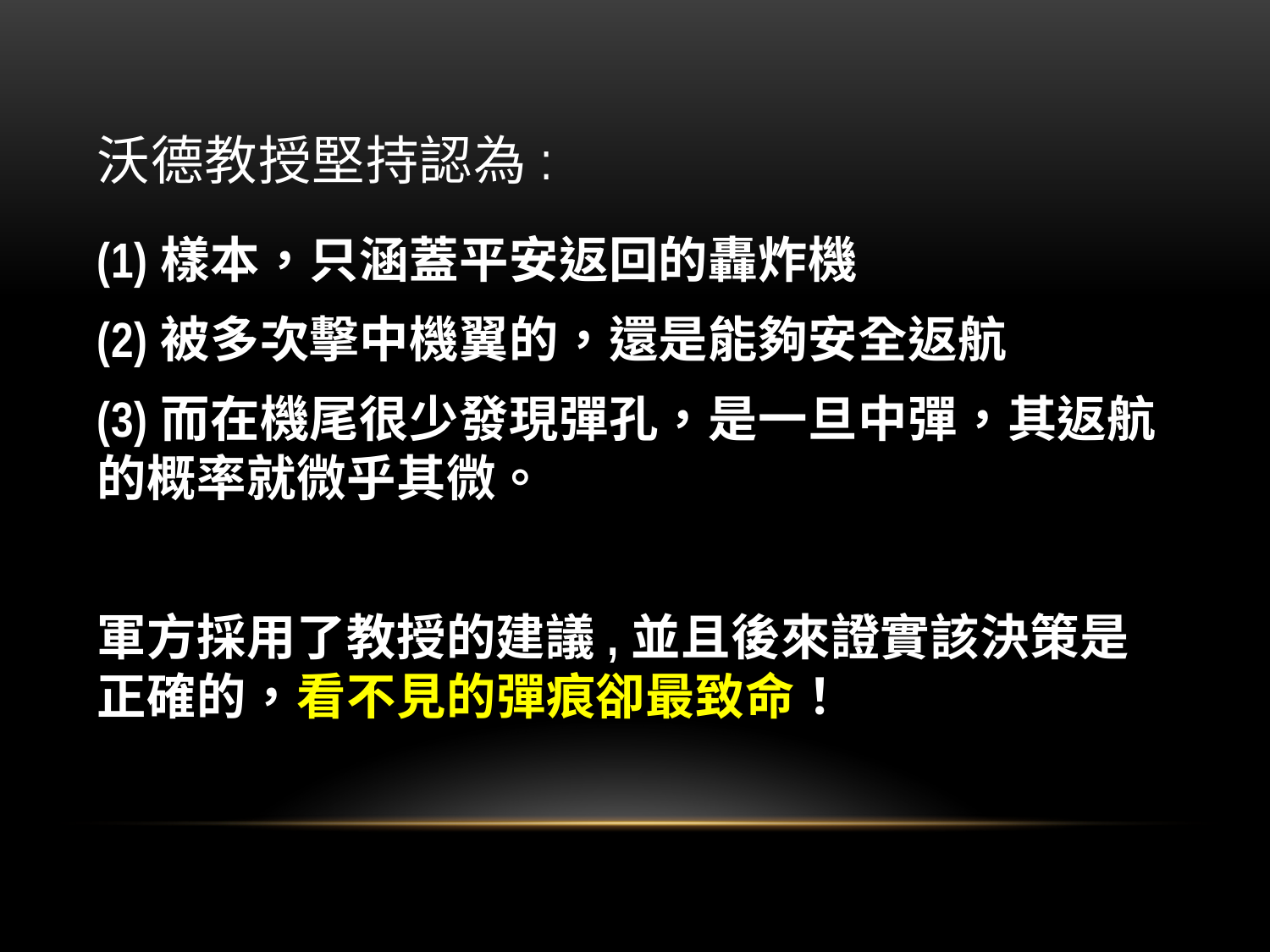

# 沃德教授堅持認為:
(1)樣本，只涵蓋平安返回的轟炸機
(2)被多次擊中機翼的，還是能夠安全返航
(3)而在機尾很少發現彈孔，是一旦中彈，其返航的概率就微乎其微。

軍方採用了教授的建議,並且後來證實該決策是正確的，看不見的彈痕卻最致命！